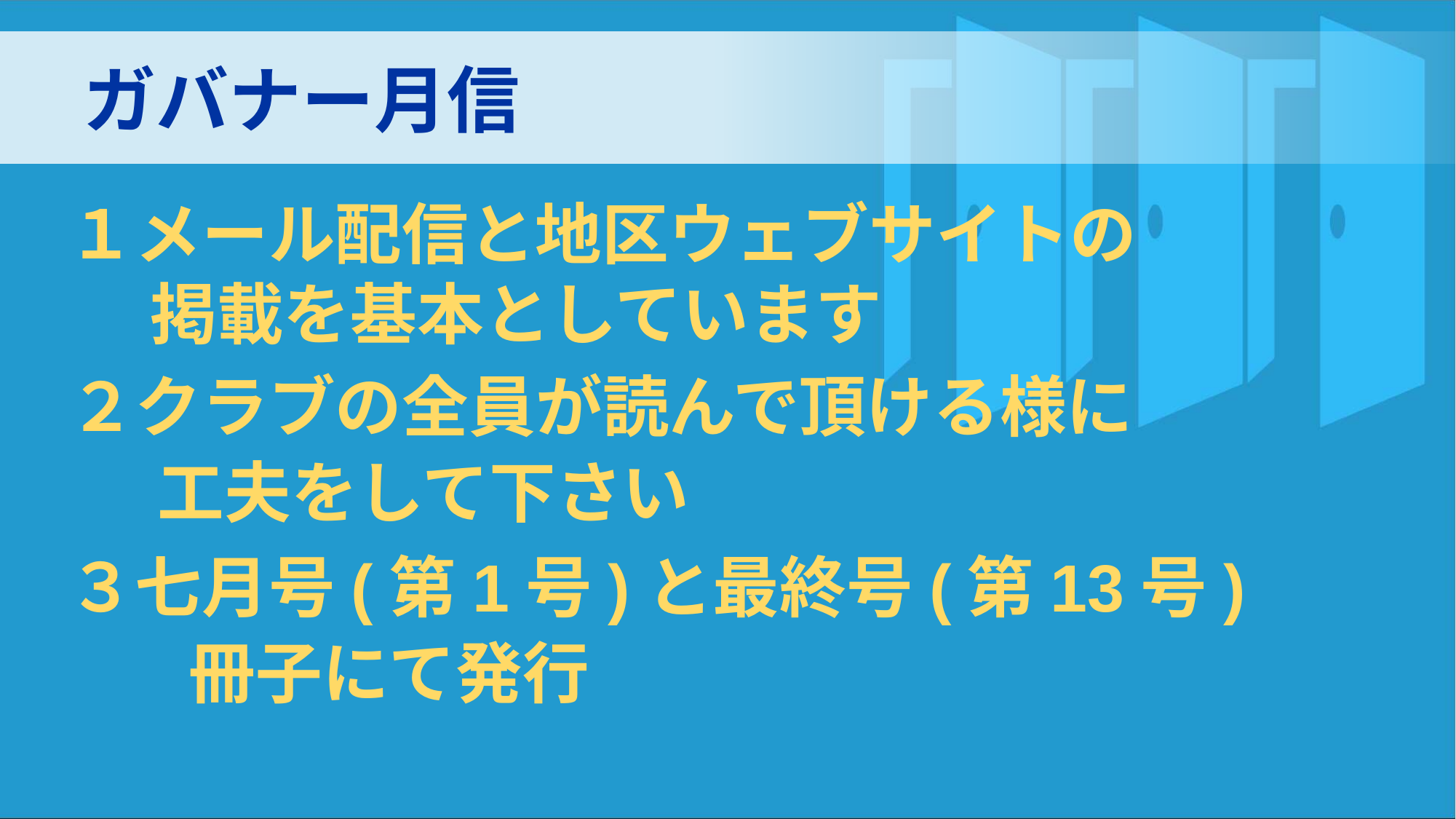

ガバナー月信
１メール配信と地区ウェブサイトの
　 掲載を基本としています

RIの柔軟性・多様性
２クラブの全員が読んで頂ける様に
　 工夫をして下さい
３七月号(第1号)と最終号(第13号)
 　 冊子にて発行

自らの地区・クラブ・委員会の
立ち位置を知る